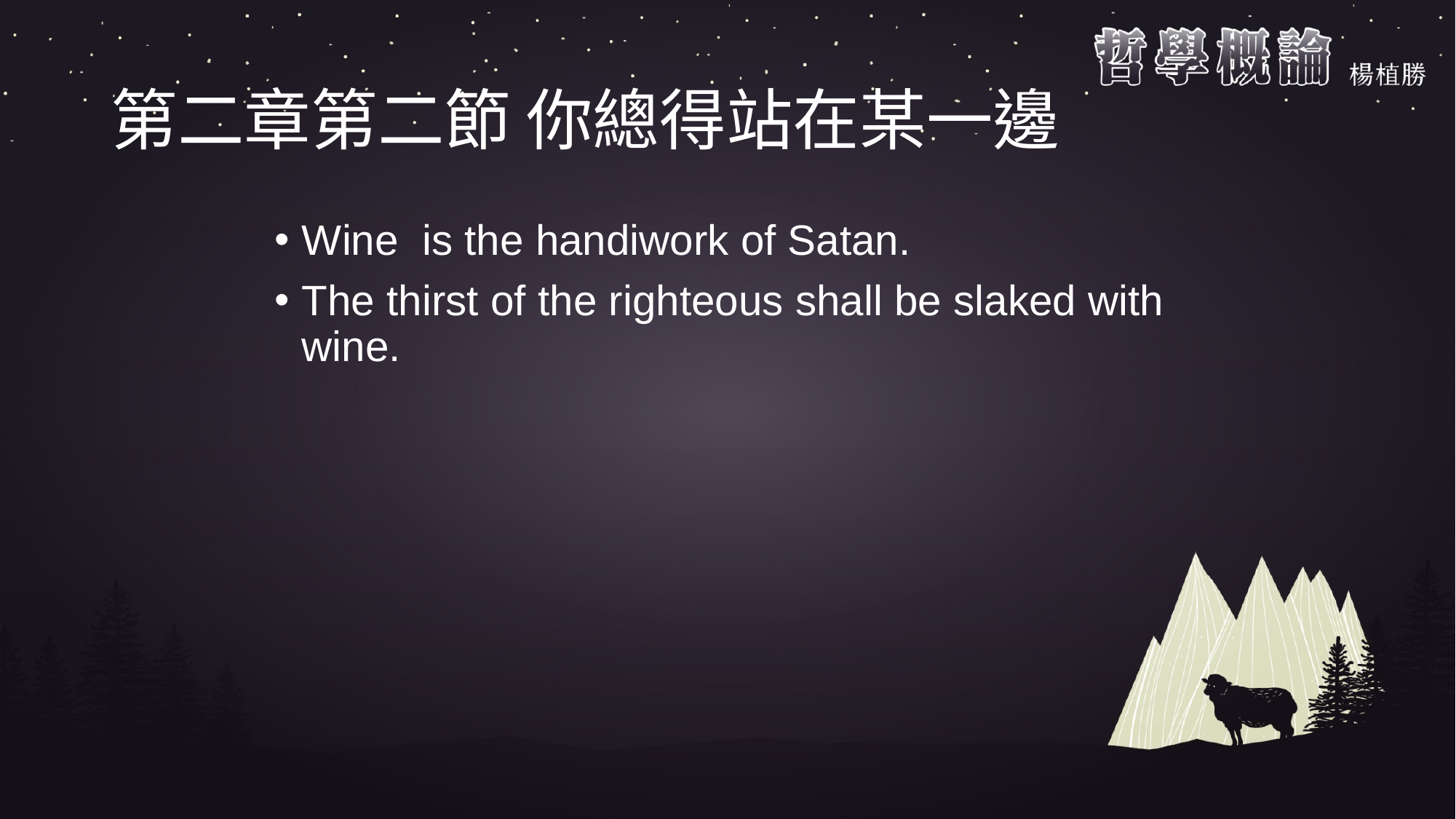

# 第二章第二節 你總得站在某一邊
Wine  is the handiwork of Satan.
The thirst of the righteous shall be slaked with wine.